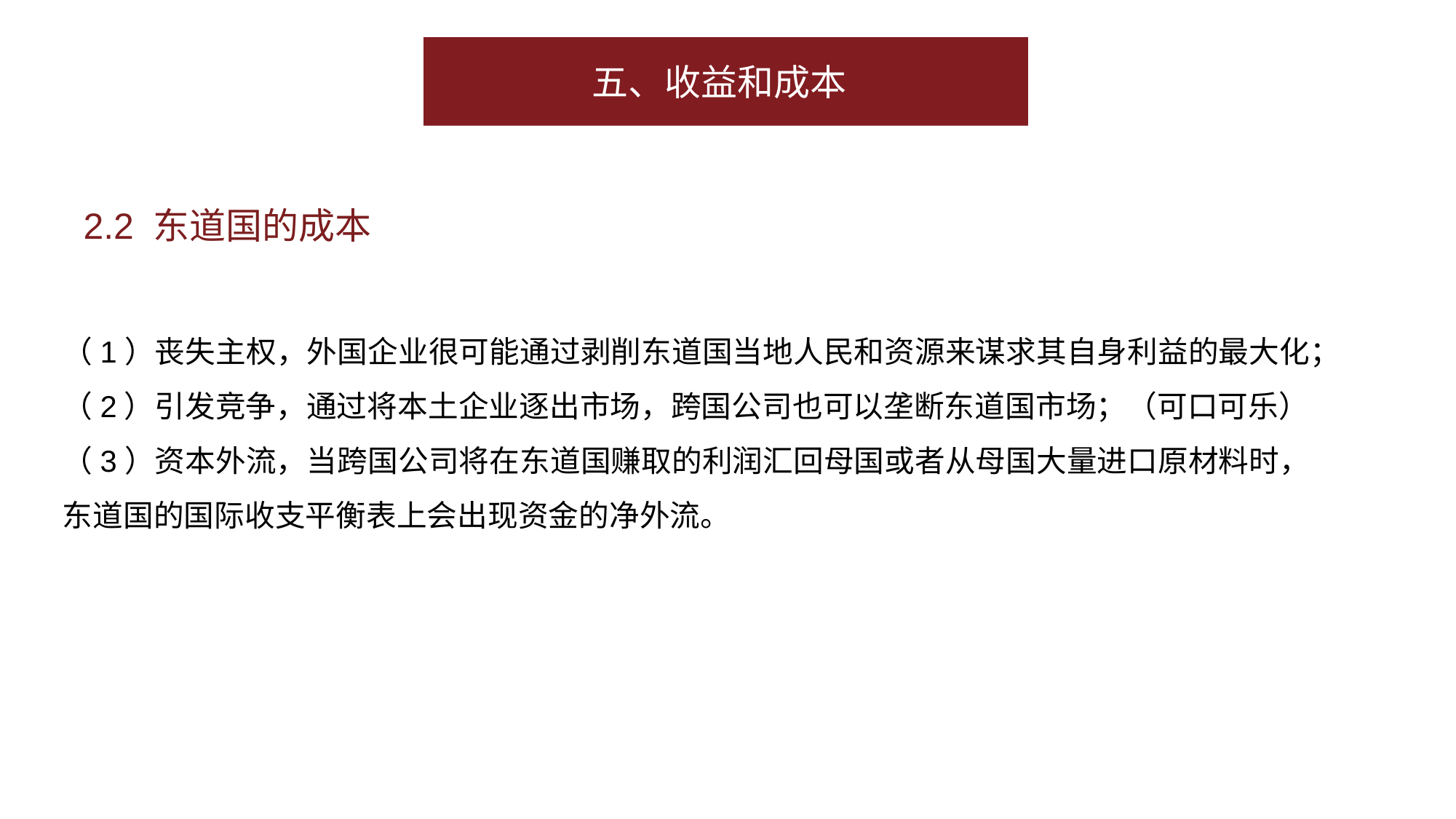

五、收益和成本
2.2 东道国的成本
（1）丧失主权，外国企业很可能通过剥削东道国当地人民和资源来谋求其自身利益的最大化；
（2）引发竞争，通过将本土企业逐出市场，跨国公司也可以垄断东道国市场；（可口可乐）
（3）资本外流，当跨国公司将在东道国赚取的利润汇回母国或者从母国大量进口原材料时，东道国的国际收支平衡表上会出现资金的净外流。